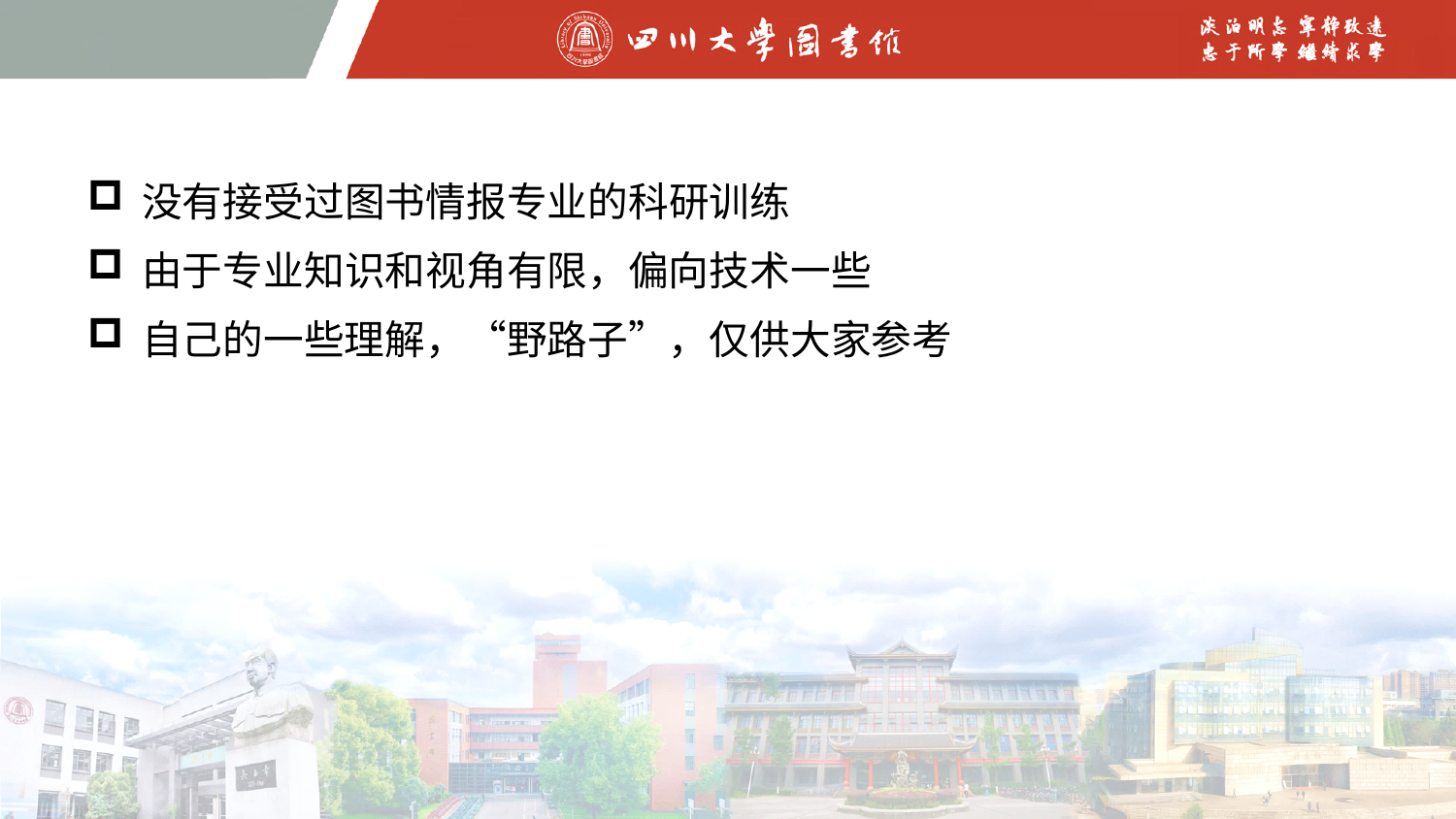

#
没有接受过图书情报专业的科研训练
由于专业知识和视角有限，偏向技术一些
自己的一些理解，“野路子”，仅供大家参考